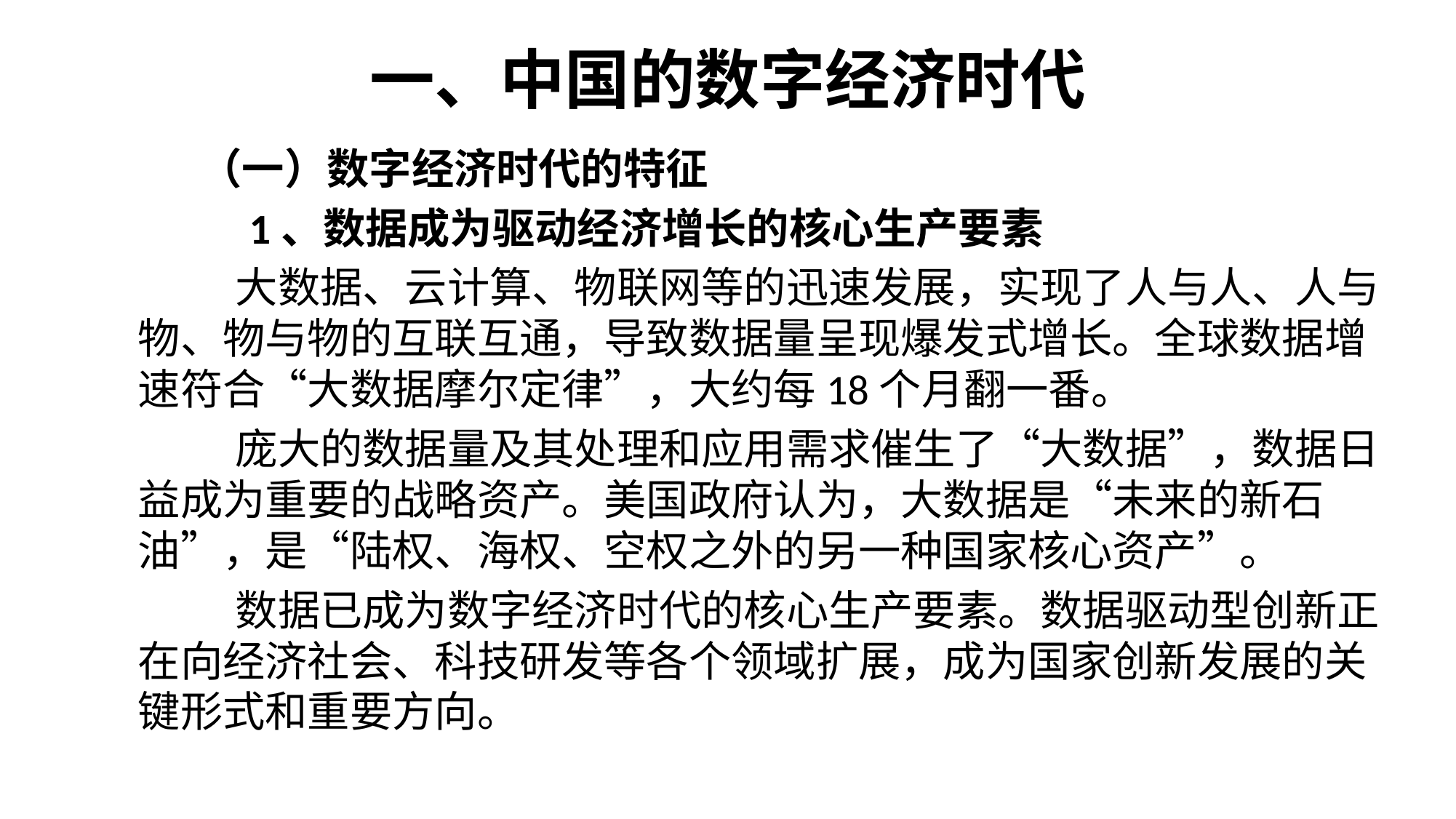

# 一、中国的数字经济时代
           （一）数字经济时代的特征
              1、数据成为驱动经济增长的核心生产要素
               大数据、云计算、物联网等的迅速发展，实现了人与人、人与物、物与物的互联互通，导致数据量呈现爆发式增长。全球数据增速符合“大数据摩尔定律”，大约每18个月翻一番。
               庞大的数据量及其处理和应用需求催生了“大数据”，数据日益成为重要的战略资产。美国政府认为，大数据是“未来的新石油”，是“陆权、海权、空权之外的另一种国家核心资产”。
               数据已成为数字经济时代的核心生产要素。数据驱动型创新正在向经济社会、科技研发等各个领域扩展，成为国家创新发展的关键形式和重要方向。